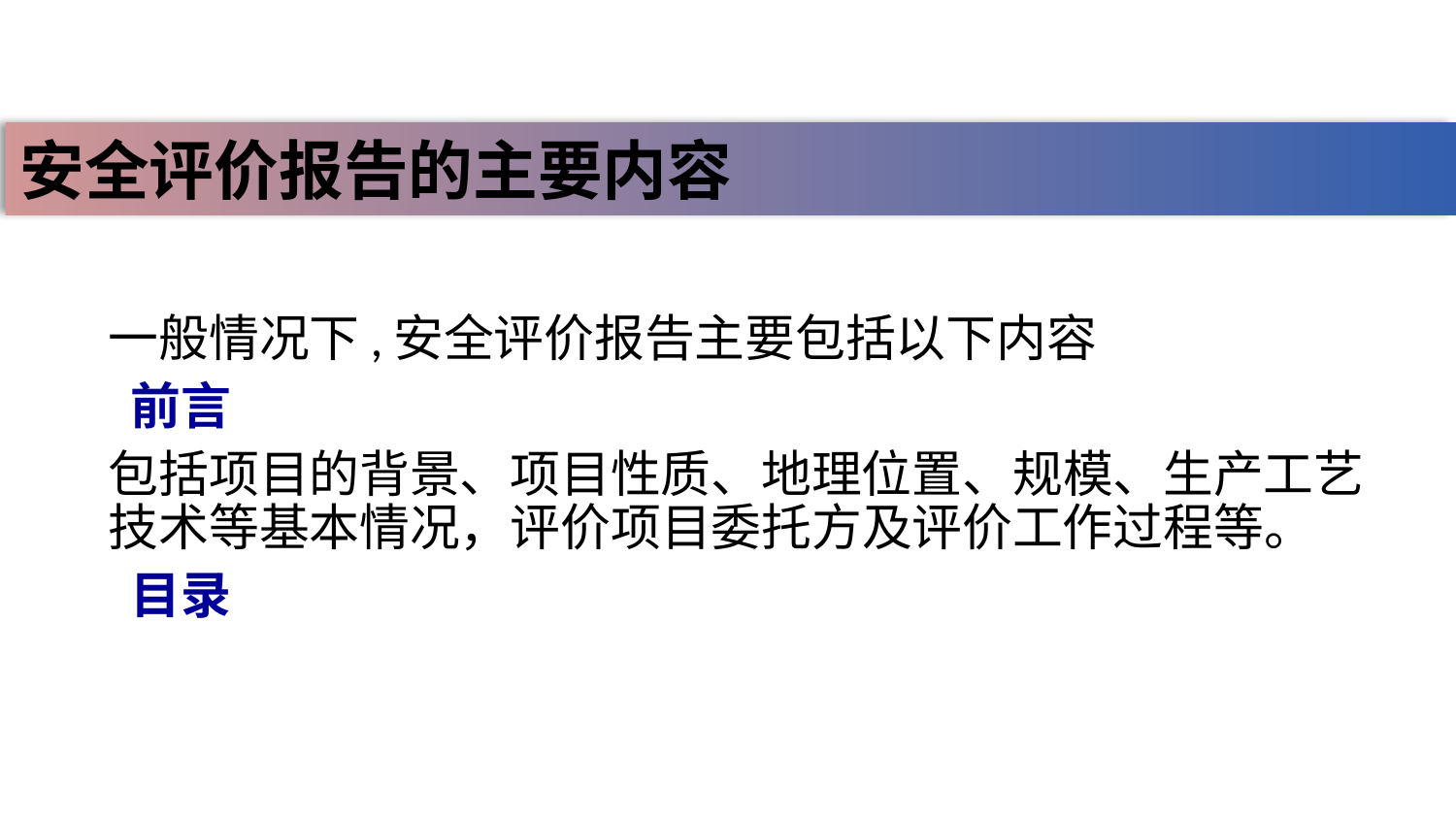

安全评价报告的主要内容
一般情况下,安全评价报告主要包括以下内容
 前言
包括项目的背景、项目性质、地理位置、规模、生产工艺技术等基本情况，评价项目委托方及评价工作过程等。
 目录